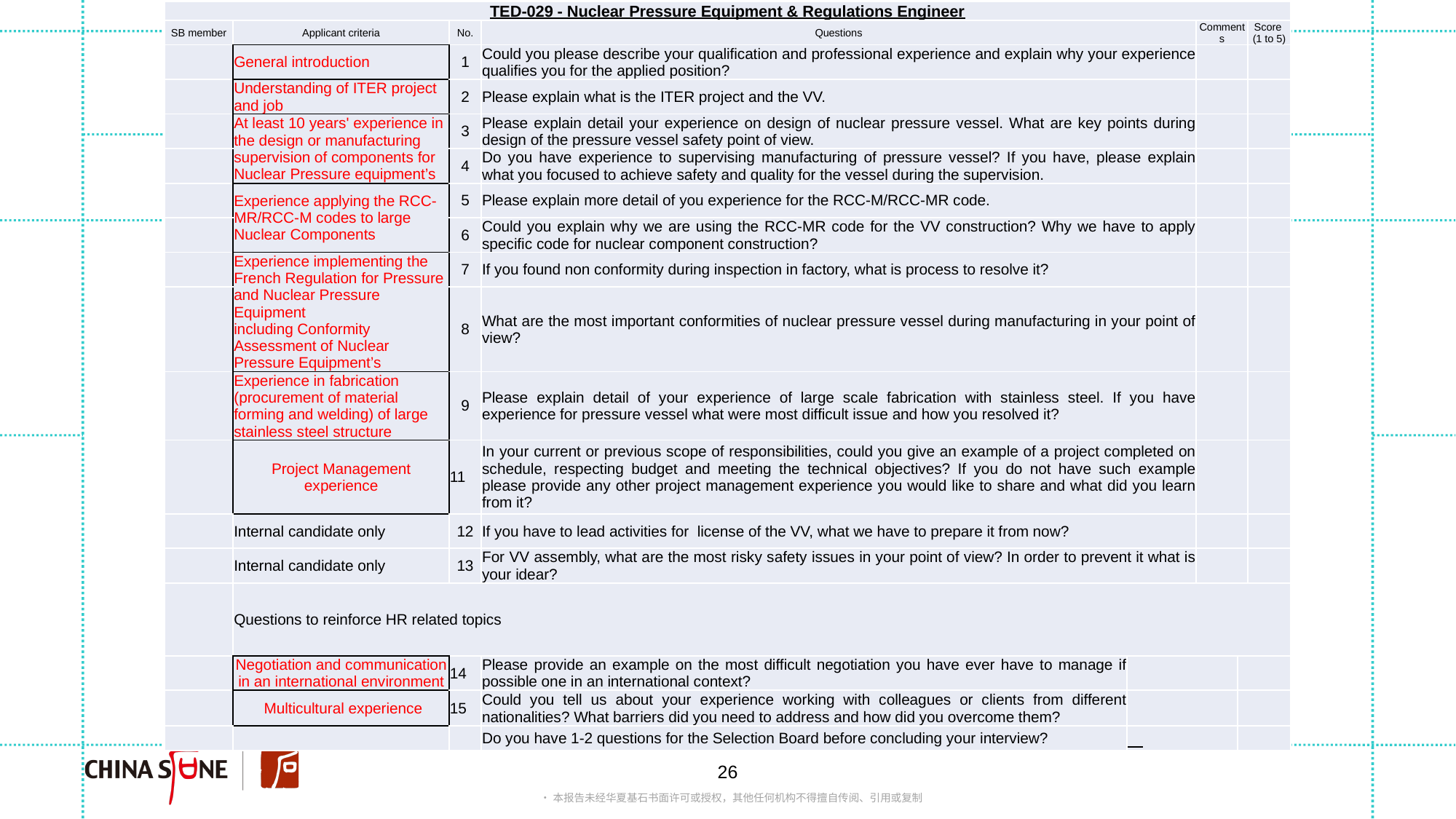

| TED-029 - Nuclear Pressure Equipment & Regulations Engineer |  |  |  |  |  |  |  |
| --- | --- | --- | --- | --- | --- | --- | --- |
| SB member | Applicant criteria | No. | Questions |  | Comments |  | Score (1 to 5) |
|  | General introduction | 1 | Could you please describe your qualification and professional experience and explain why your experience qualifies you for the applied position? |  |  |  |  |
|  | Understanding of ITER project and job | 2 | Please explain what is the ITER project and the VV. |  |  |  |  |
|  | At least 10 years' experience in the design or manufacturing supervision of components for Nuclear Pressure equipment’s | 3 | Please explain detail your experience on design of nuclear pressure vessel. What are key points during design of the pressure vessel safety point of view. |  |  |  |  |
|  |  | 4 | Do you have experience to supervising manufacturing of pressure vessel? If you have, please explain what you focused to achieve safety and quality for the vessel during the supervision. |  |  |  |  |
|  | Experience applying the RCC-MR/RCC-M codes to large Nuclear Components | 5 | Please explain more detail of you experience for the RCC-M/RCC-MR code. |  |  |  |  |
|  |  | 6 | Could you explain why we are using the RCC-MR code for the VV construction? Why we have to apply specific code for nuclear component construction? |  |  |  |  |
|  | Experience implementing the French Regulation for Pressure and Nuclear Pressure Equipment including Conformity Assessment of Nuclear Pressure Equipment’s | 7 | If you found non conformity during inspection in factory, what is process to resolve it? |  |  |  |  |
|  |  | 8 | What are the most important conformities of nuclear pressure vessel during manufacturing in your point of view? |  |  |  |  |
|  | Experience in fabrication (procurement of material forming and welding) of large stainless steel structure | 9 | Please explain detail of your experience of large scale fabrication with stainless steel. If you have experience for pressure vessel what were most difficult issue and how you resolved it? |  |  |  |  |
|  | Project Management experience | 11 | In your current or previous scope of responsibilities, could you give an example of a project completed on schedule, respecting budget and meeting the technical objectives? If you do not have such example please provide any other project management experience you would like to share and what did you learn from it? |  |  |  |  |
|  | Internal candidate only | 12 | If you have to lead activities for license of the VV, what we have to prepare it from now? |  |  |  |  |
|  | Internal candidate only | 13 | For VV assembly, what are the most risky safety issues in your point of view? In order to prevent it what is your idear? |  |  |  |  |
|  | Questions to reinforce HR related topics |  |  |  |  |  |  |
|  | Negotiation and communication in an international environment | 14 | Please provide an example on the most difficult negotiation you have ever have to manage if possible one in an international context? |  |  |  |  |
|  | Multicultural experience | 15 | Could you tell us about your experience working with colleagues or clients from different nationalities? What barriers did you need to address and how did you overcome them? |  |  |  |  |
|  |  |  | Do you have 1-2 questions for the Selection Board before concluding your interview? |  |  |  |  |
# 一、国际组织的招聘